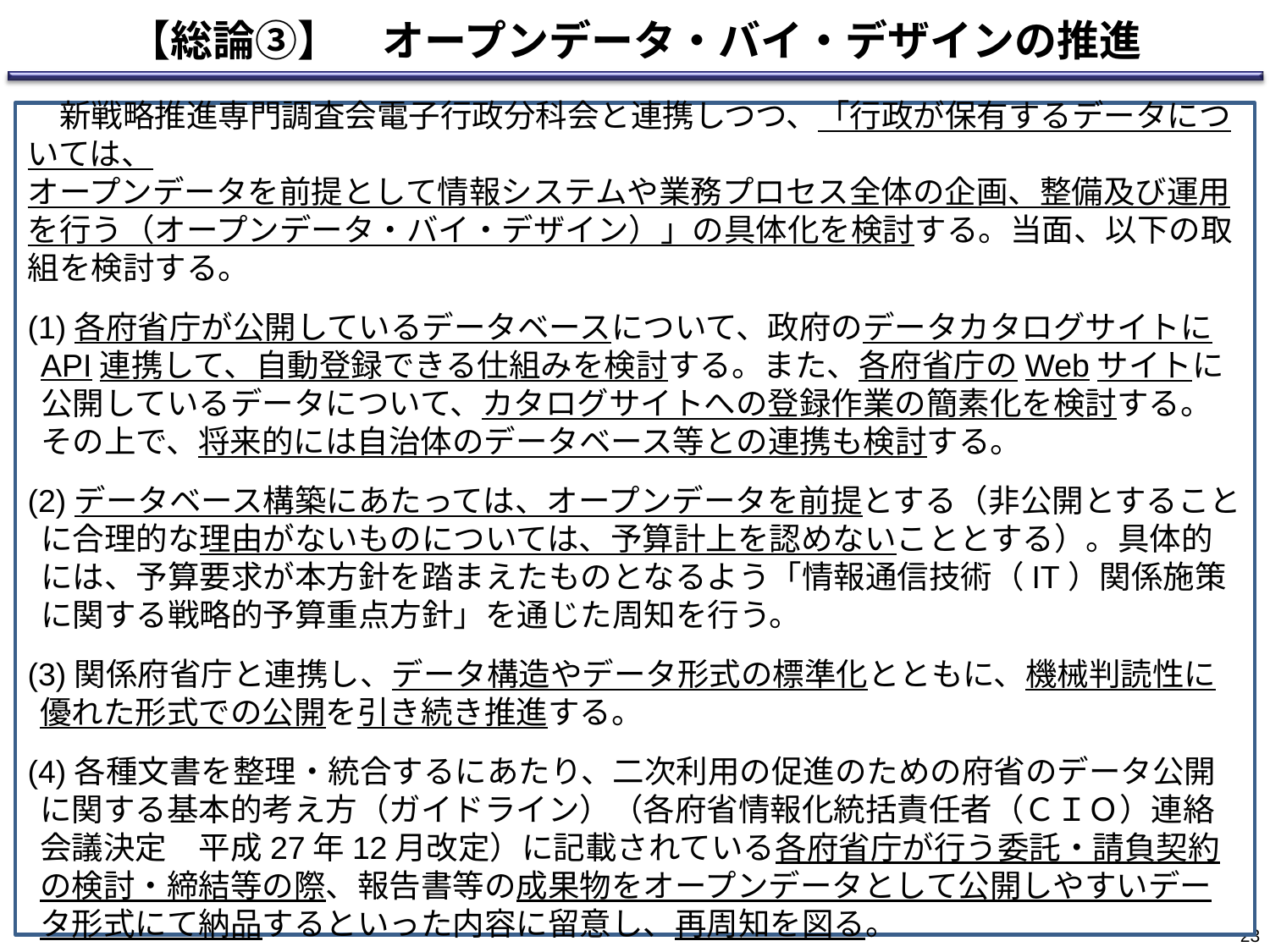

【総論③】　オープンデータ・バイ・デザインの推進
　新戦略推進専門調査会電子行政分科会と連携しつつ、「行政が保有するデータについては、
オープンデータを前提として情報システムや業務プロセス全体の企画、整備及び運用を行う（オープンデータ・バイ・デザイン）」の具体化を検討する。当面、以下の取組を検討する。
(1)各府省庁が公開しているデータベースについて、政府のデータカタログサイトにAPI連携して、自動登録できる仕組みを検討する。また、各府省庁のWebサイトに公開しているデータについて、カタログサイトへの登録作業の簡素化を検討する。その上で、将来的には自治体のデータベース等との連携も検討する。
(2)データベース構築にあたっては、オープンデータを前提とする（非公開とすることに合理的な理由がないものについては、予算計上を認めないこととする）。具体的には、予算要求が本方針を踏まえたものとなるよう「情報通信技術（IT）関係施策に関する戦略的予算重点方針」を通じた周知を行う。
(3)関係府省庁と連携し、データ構造やデータ形式の標準化とともに、機械判読性に優れた形式での公開を引き続き推進する。
(4)各種文書を整理・統合するにあたり、二次利用の促進のための府省のデータ公開に関する基本的考え方（ガイドライン）（各府省情報化統括責任者（ＣＩＯ）連絡会議決定　平成27年12月改定）に記載されている各府省庁が行う委託・請負契約の検討・締結等の際、報告書等の成果物をオープンデータとして公開しやすいデータ形式にて納品するといった内容に留意し、再周知を図る。
23